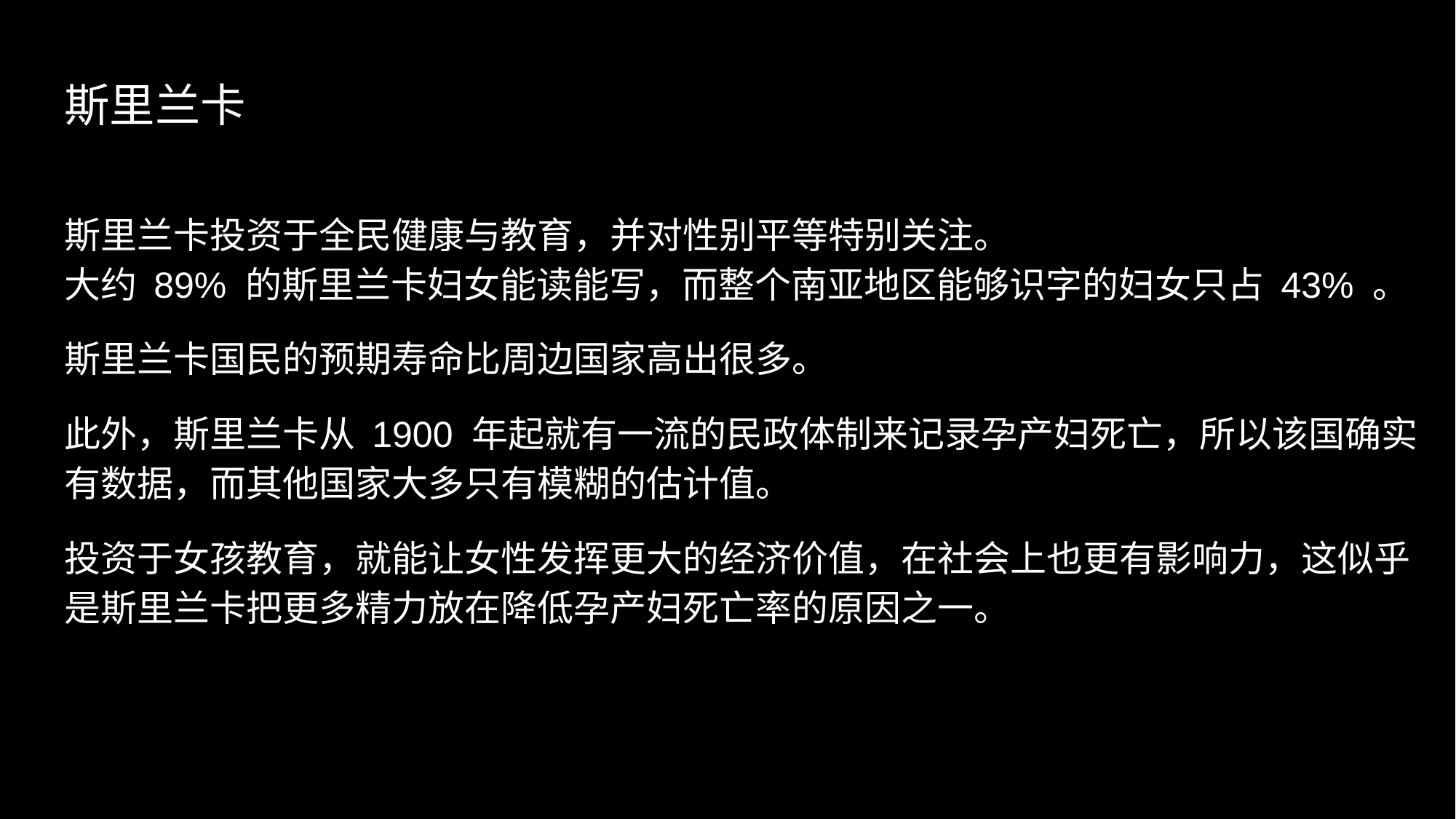

# 斯里兰卡

斯里兰卡投资于全民健康与教育，并对性别平等特别关注。
大约 89% 的斯里兰卡妇女能读能写，而整个南亚地区能够识字的妇女只占 43% 。

斯里兰卡国民的预期寿命比周边国家高出很多。

此外，斯里兰卡从 1900 年起就有一流的民政体制来记录孕产妇死亡，所以该国确实有数据，而其他国家大多只有模糊的估计值。

投资于女孩教育，就能让女性发挥更大的经济价值，在社会上也更有影响力，这似乎是斯里兰卡把更多精力放在降低孕产妇死亡率的原因之一。